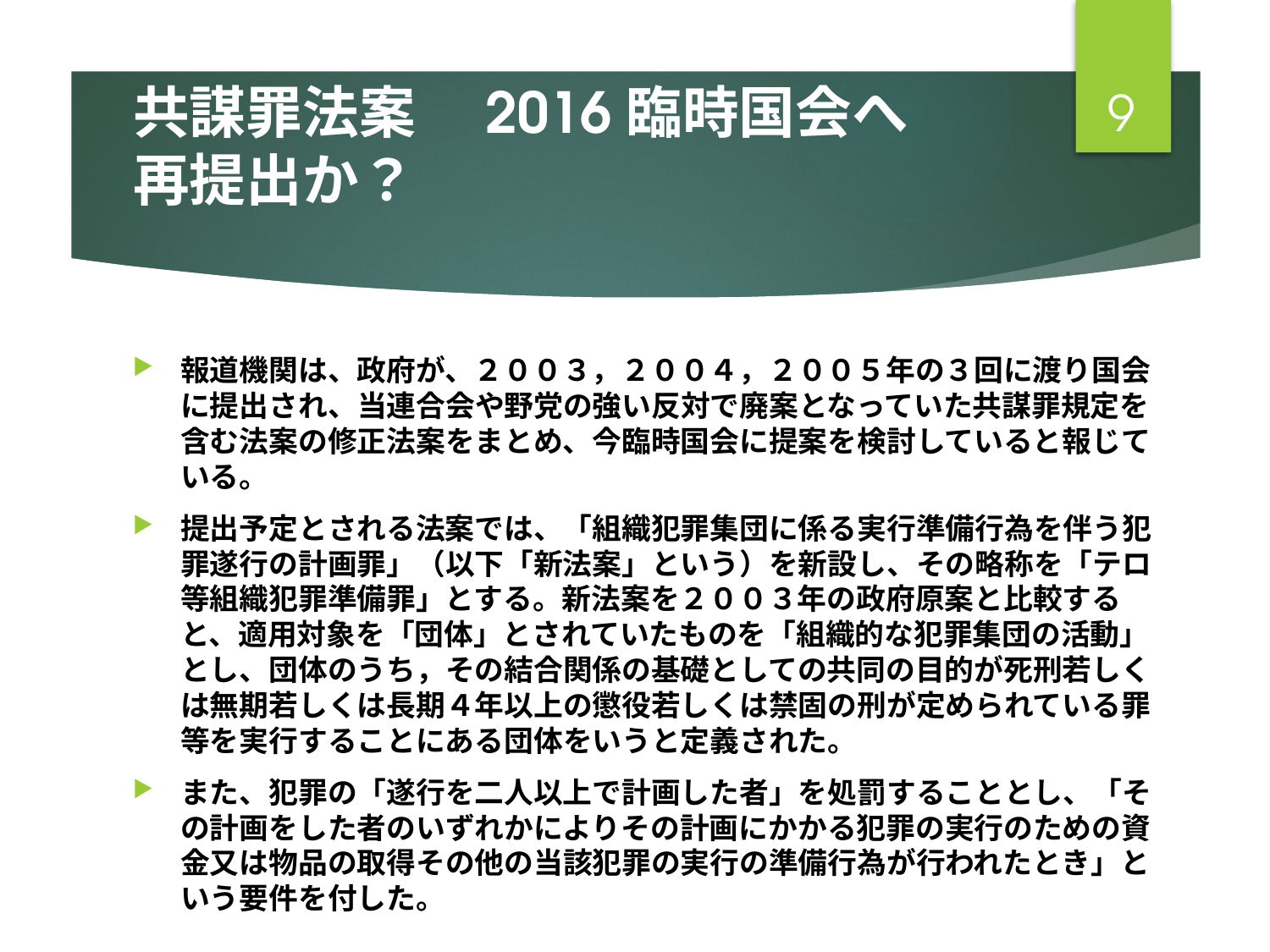

9
# 共謀罪法案　2016臨時国会へ 再提出か？
報道機関は、政府が、２００３，２００４，２００５年の３回に渡り国会に提出され、当連合会や野党の強い反対で廃案となっていた共謀罪規定を含む法案の修正法案をまとめ、今臨時国会に提案を検討していると報じている。
提出予定とされる法案では、「組織犯罪集団に係る実行準備行為を伴う犯罪遂行の計画罪」（以下「新法案」という）を新設し、その略称を「テロ等組織犯罪準備罪」とする。新法案を２００３年の政府原案と比較すると、適用対象を「団体」とされていたものを「組織的な犯罪集団の活動」とし、団体のうち，その結合関係の基礎としての共同の目的が死刑若しくは無期若しくは長期４年以上の懲役若しくは禁固の刑が定められている罪等を実行することにある団体をいうと定義された。
また、犯罪の「遂行を二人以上で計画した者」を処罰することとし、「その計画をした者のいずれかによりその計画にかかる犯罪の実行のための資金又は物品の取得その他の当該犯罪の実行の準備行為が行われたとき」という要件を付した。